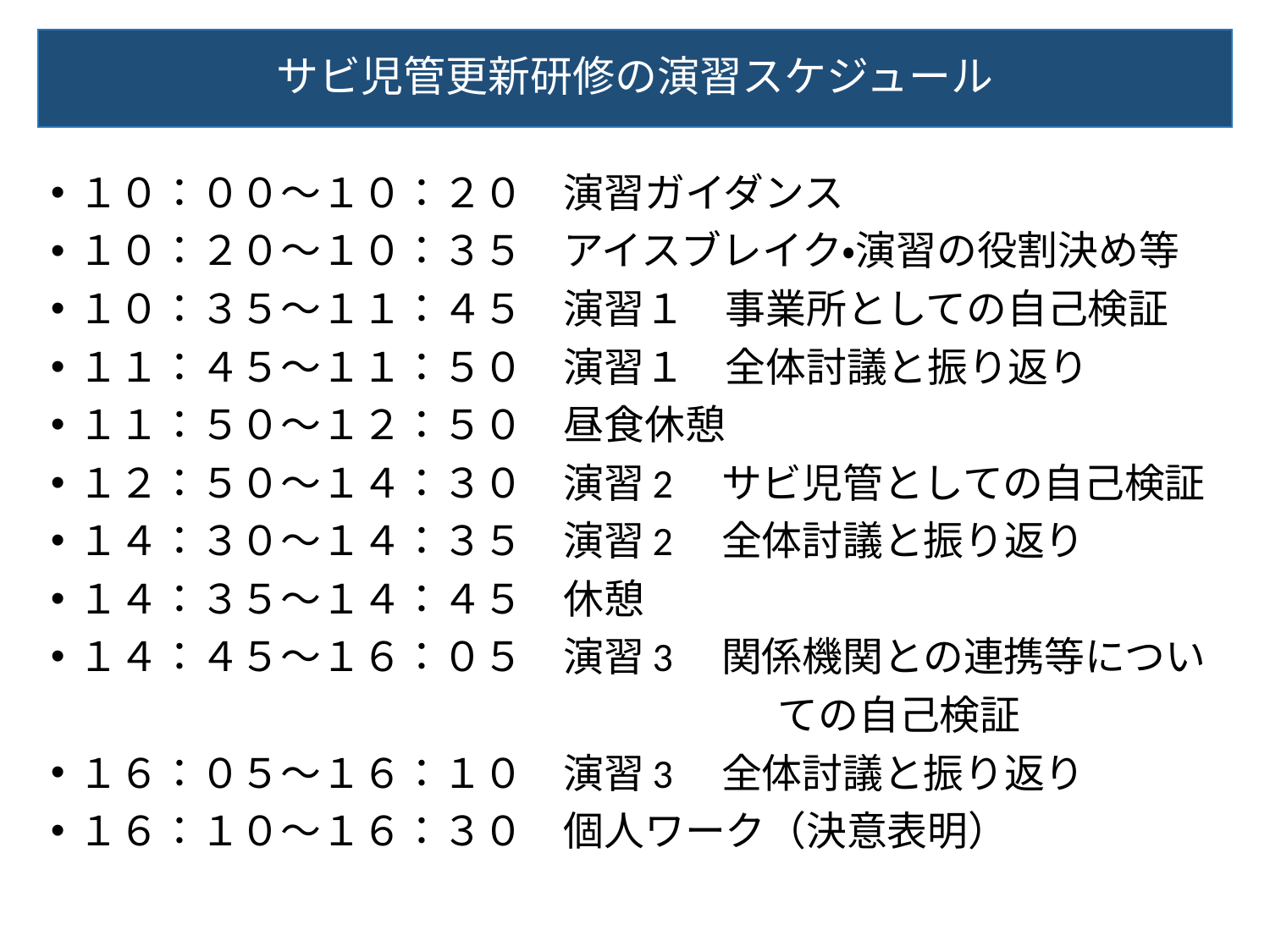

# サビ児管更新研修の演習スケジュール
１０：００～１０：２０　演習ガイダンス
１０：２０～１０：３５　アイスブレイク・演習の役割決め等
１０：３５～１１：４５　演習１　事業所としての自己検証
１１：４５～１１：５０　演習１　全体討議と振り返り
１１：５０～１２：５０　昼食休憩
１２：５０～１４：３０　演習2　サビ児管としての自己検証
１４：３０～１４：３５　演習2　全体討議と振り返り
１４：３５～１４：４５　休憩
１４：４５～１６：０５　演習3　関係機関との連携等につい
　　　　　　　　　　　　　　　　　　ての自己検証
１６：０５～１６：１０　演習3　全体討議と振り返り
１６：１０～１６：３０　個人ワーク（決意表明）